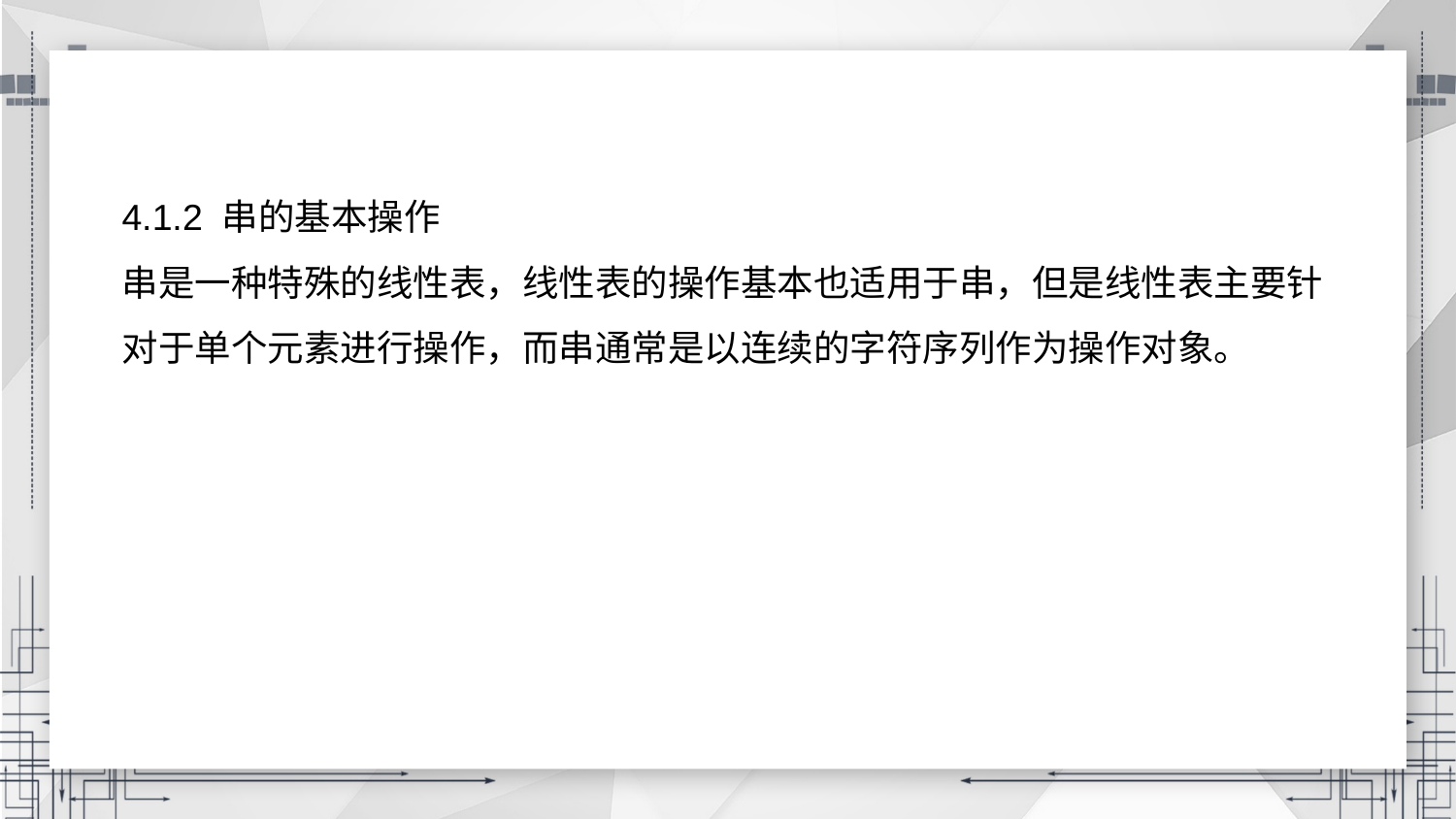

4.1.2 串的基本操作
串是一种特殊的线性表，线性表的操作基本也适用于串，但是线性表主要针对于单个元素进行操作，而串通常是以连续的字符序列作为操作对象。